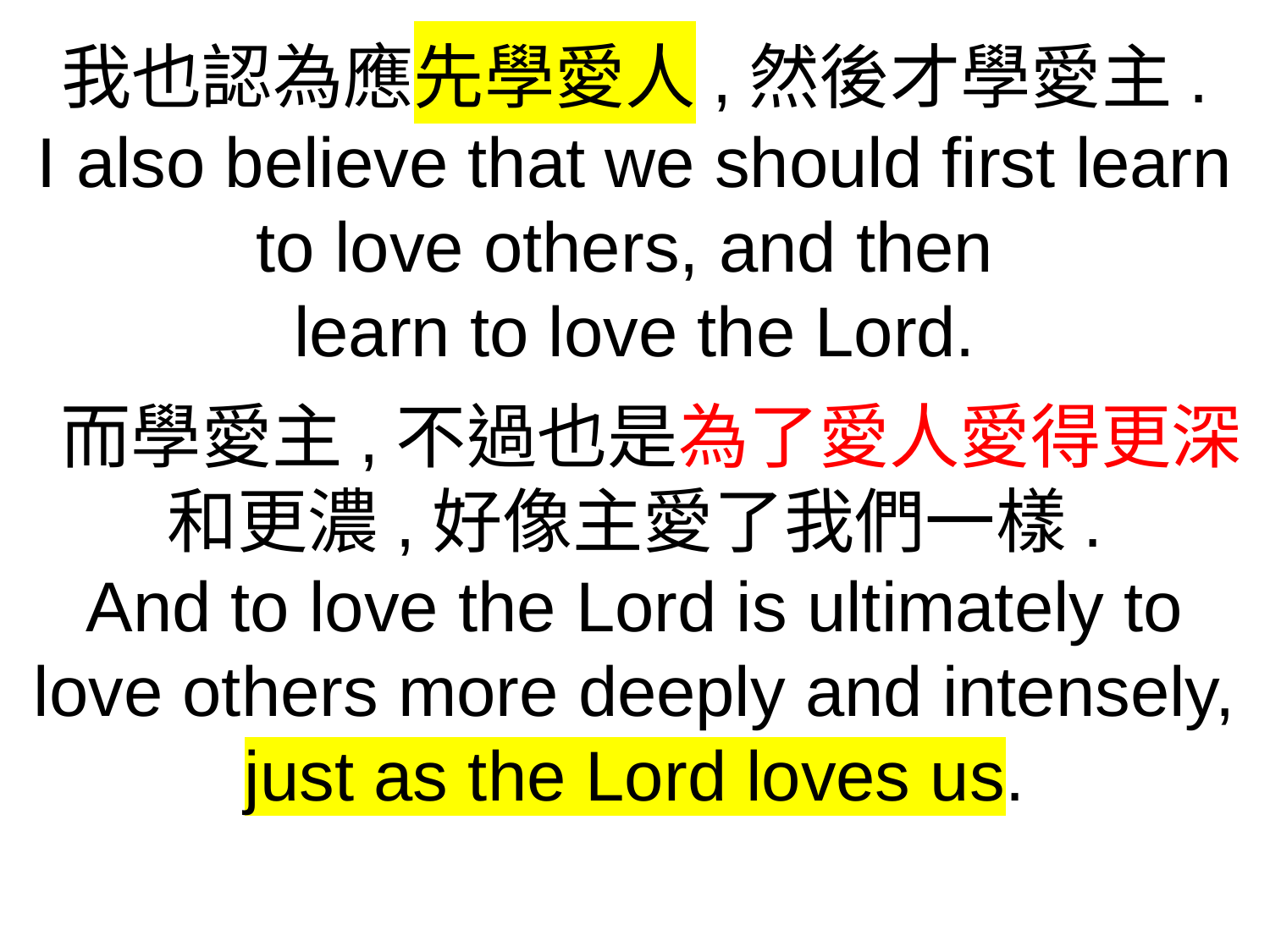

我也認為應先學愛人,然後才學愛主.
I also believe that we should first learn to love others, and then
learn to love the Lord.
 而學愛主,不過也是為了愛人愛得更深
和更濃,好像主愛了我們一樣.
And to love the Lord is ultimately to love others more deeply and intensely, just as the Lord loves us.